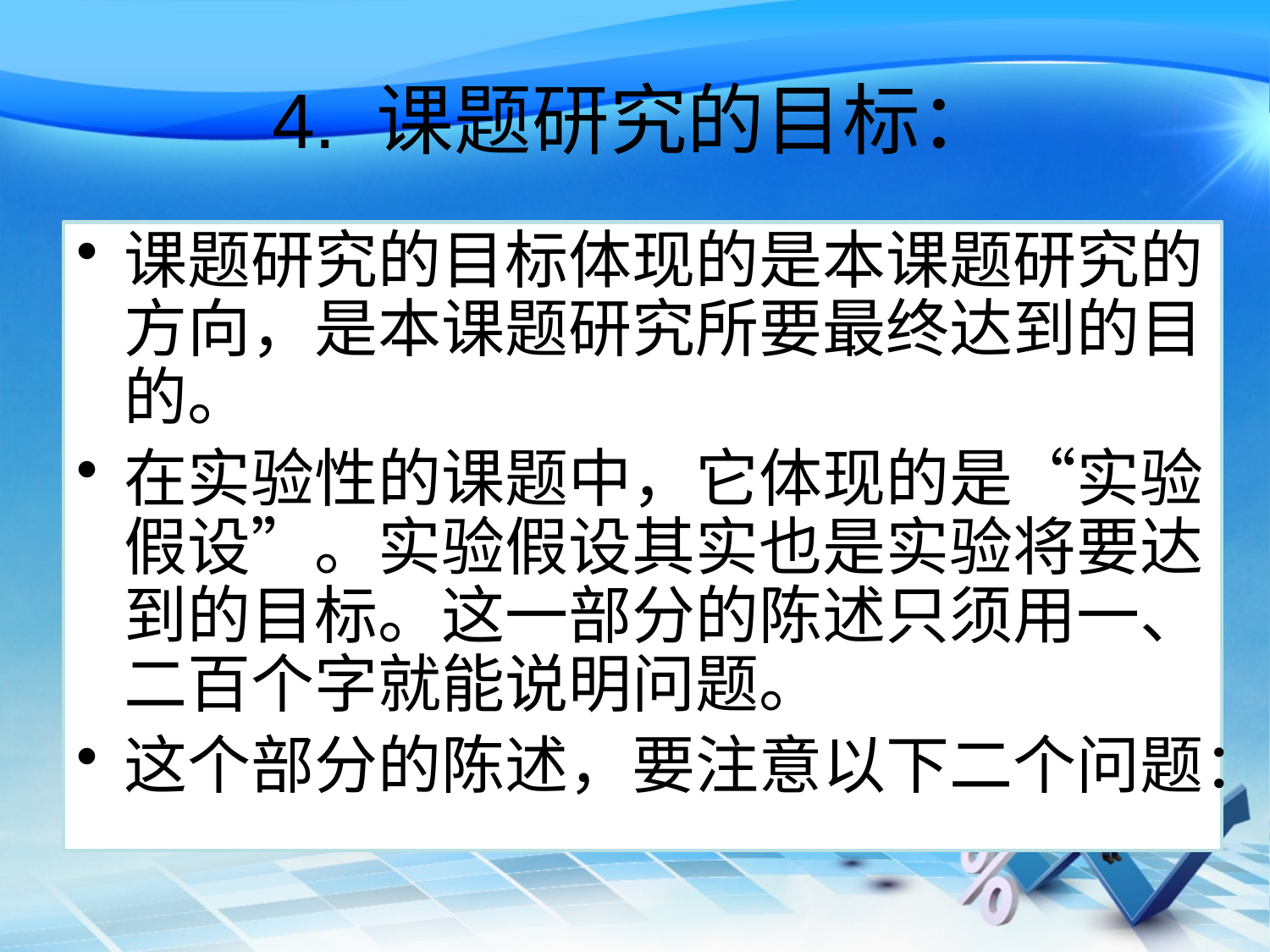

# 4. 课题研究的目标：
课题研究的目标体现的是本课题研究的方向，是本课题研究所要最终达到的目的。
在实验性的课题中，它体现的是“实验假设”。实验假设其实也是实验将要达到的目标。这一部分的陈述只须用一、二百个字就能说明问题。
这个部分的陈述，要注意以下二个问题：
27